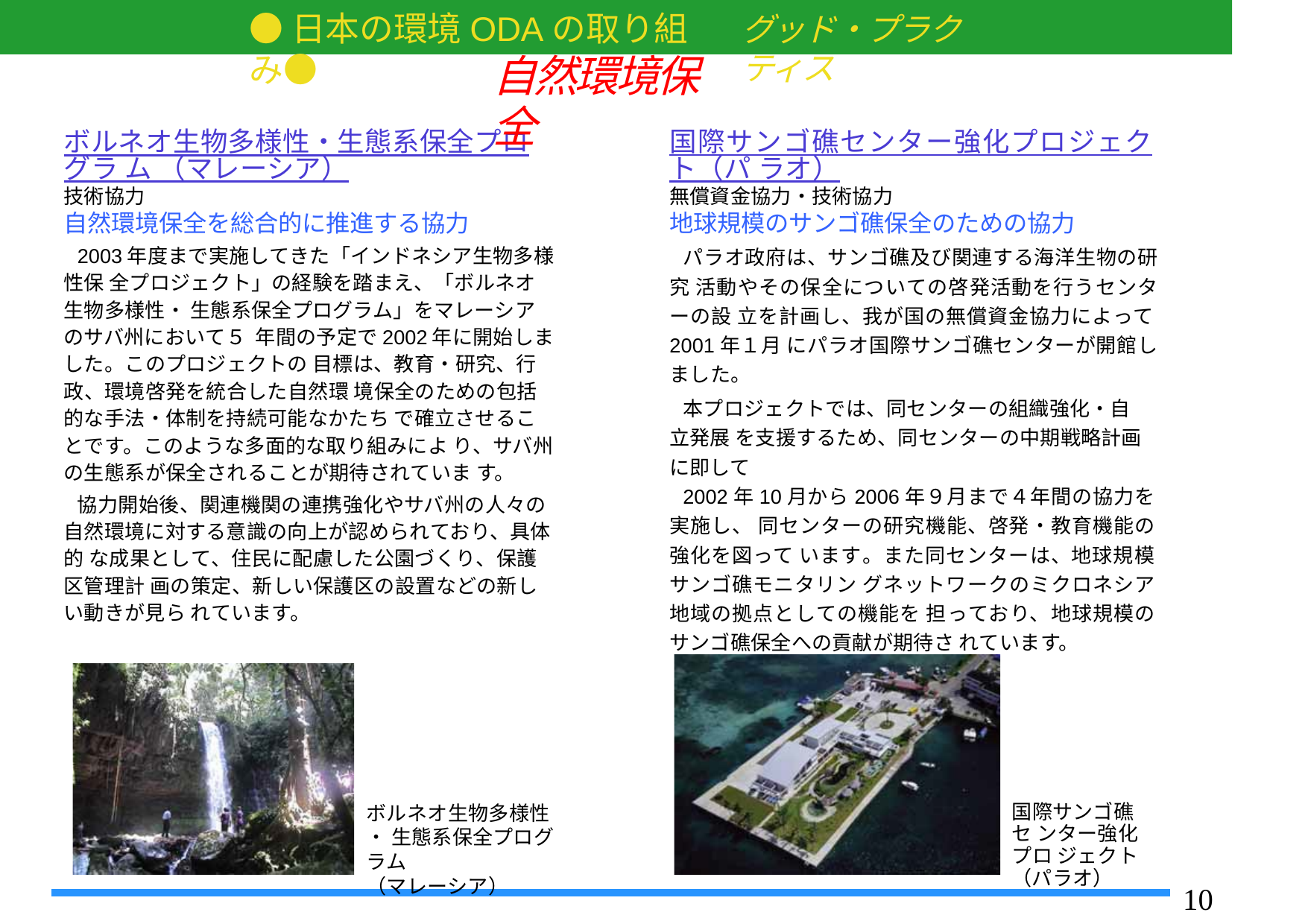

# ●日本の環境ODAの取り組み●
グッド・プラクティス
自然環境保全
ボルネオ生物多様性・生態系保全プログラ ム （マレーシア）
技術協力
自然環境保全を総合的に推進する協力
2003年度まで実施してきた「インドネシア生物多様性保 全プロジェクト」の経験を踏まえ、「ボルネオ生物多様性・ 生態系保全プログラム」をマレーシアのサバ州において５  年間の予定で2002年に開始しました。このプロジェクトの 目標は、教育・研究、行政、環境啓発を統合した自然環 境保全のための包括的な手法・体制を持続可能なかたち で確立させることです。このような多面的な取り組みによ り、サバ州の生態系が保全されることが期待されていま す。
協力開始後、関連機関の連携強化やサバ州の人々の 自然環境に対する意識の向上が認められており、具体的 な成果として、住民に配慮した公園づくり、保護区管理計 画の策定、新しい保護区の設置などの新しい動きが見ら れています。
国際サンゴ礁センター強化プロジェクト（パ ラオ）
無償資金協力・技術協力
地球規模のサンゴ礁保全のための協力
パラオ政府は、サンゴ礁及び関連する海洋生物の研究 活動やその保全についての啓発活動を行うセンターの設 立を計画し、我が国の無償資金協力によって2001年１月 にパラオ国際サンゴ礁センターが開館しました。
本プロジェクトでは、同センターの組織強化・自立発展 を支援するため、同センターの中期戦略計画に即して
2002年10月から2006年９月まで４年間の協力を実施し、 同センターの研究機能、啓発・教育機能の強化を図って います。また同センターは、地球規模サンゴ礁モニタリン グネットワークのミクロネシア地域の拠点としての機能を 担っており、地球規模のサンゴ礁保全への貢献が期待さ れています。

ボルネオ生物多様性・ 生態系保全プログラム
（マレーシア）
国際サンゴ礁セ ンター強化プロ ジェクト（パラオ）
10